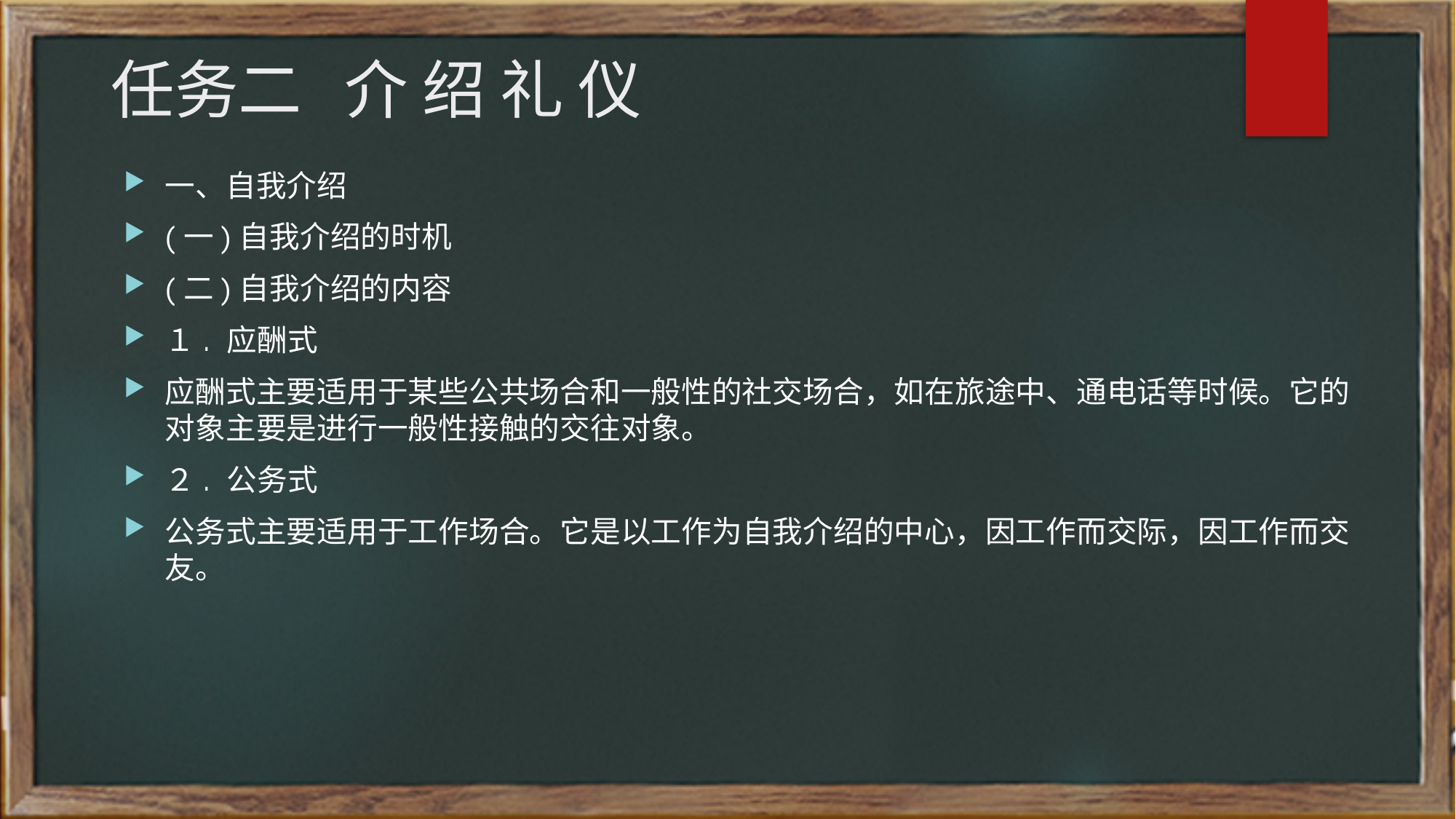

# 任务二   介 绍 礼 仪
一、自我介绍
(一)自我介绍的时机
(二)自我介绍的内容
１. 应酬式
应酬式主要适用于某些公共场合和一般性的社交场合，如在旅途中、通电话等时候。它的对象主要是进行一般性接触的交往对象。
２. 公务式
公务式主要适用于工作场合。它是以工作为自我介绍的中心，因工作而交际，因工作而交友。